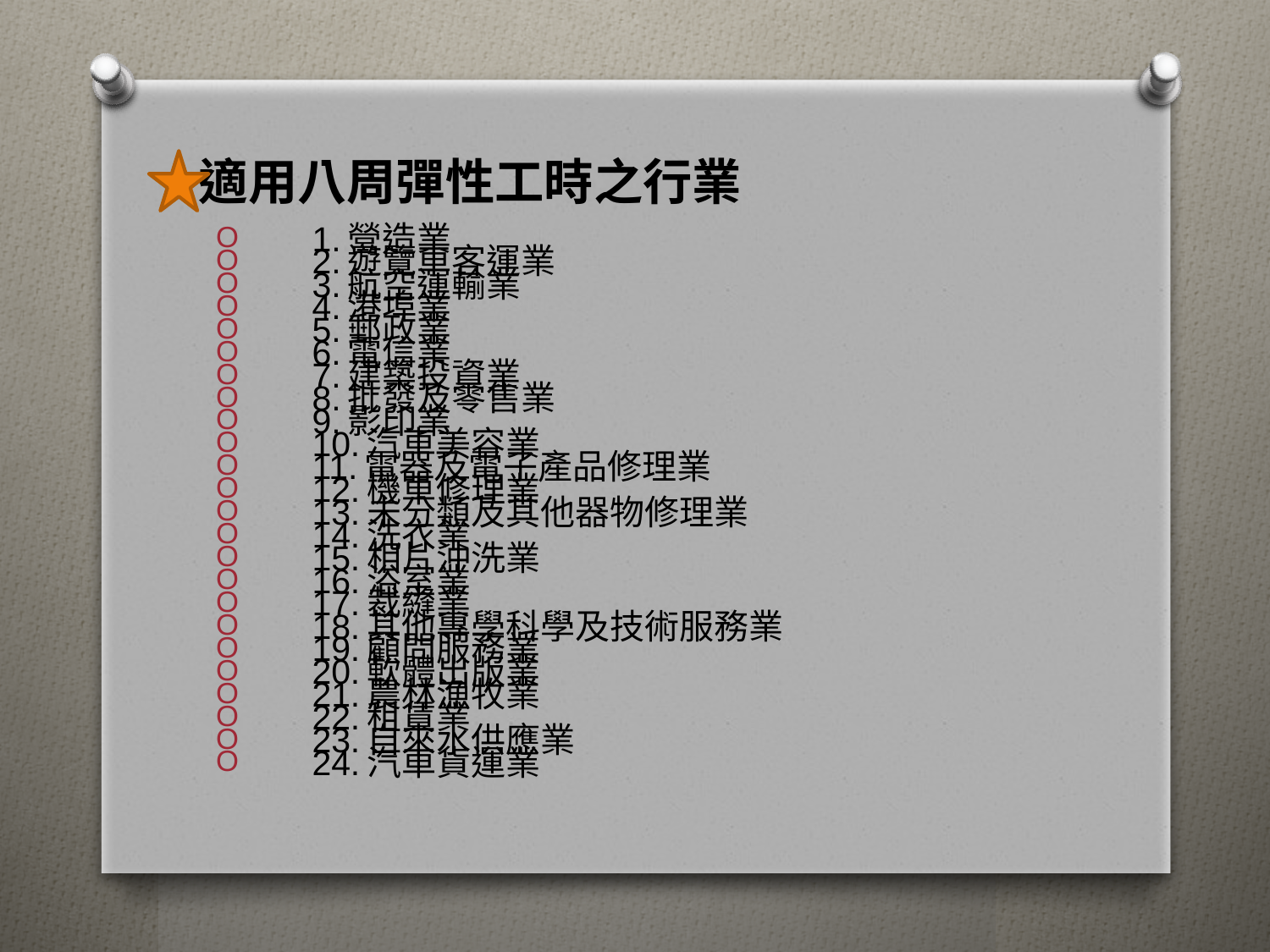

# 適用八周彈性工時之行業

1.營造業
2.遊覽車客運業
3.航空運輸業
4.港埠業
5.郵政業
6.電信業
7.建築投資業
8.批發及零售業
9.影印業
10.汽車美容業
11.電器及電子產品修理業
12.機車修理業
13.未分類及其他器物修理業
14.洗衣業
15.相片沖洗業
16.浴室業
17.裁縫業
18.其他專學科學及技術服務業
19.顧問服務業
20.軟體出版業
21.農林漁牧業
22.租賃業
23.自來水供應業
24.汽車貨運業